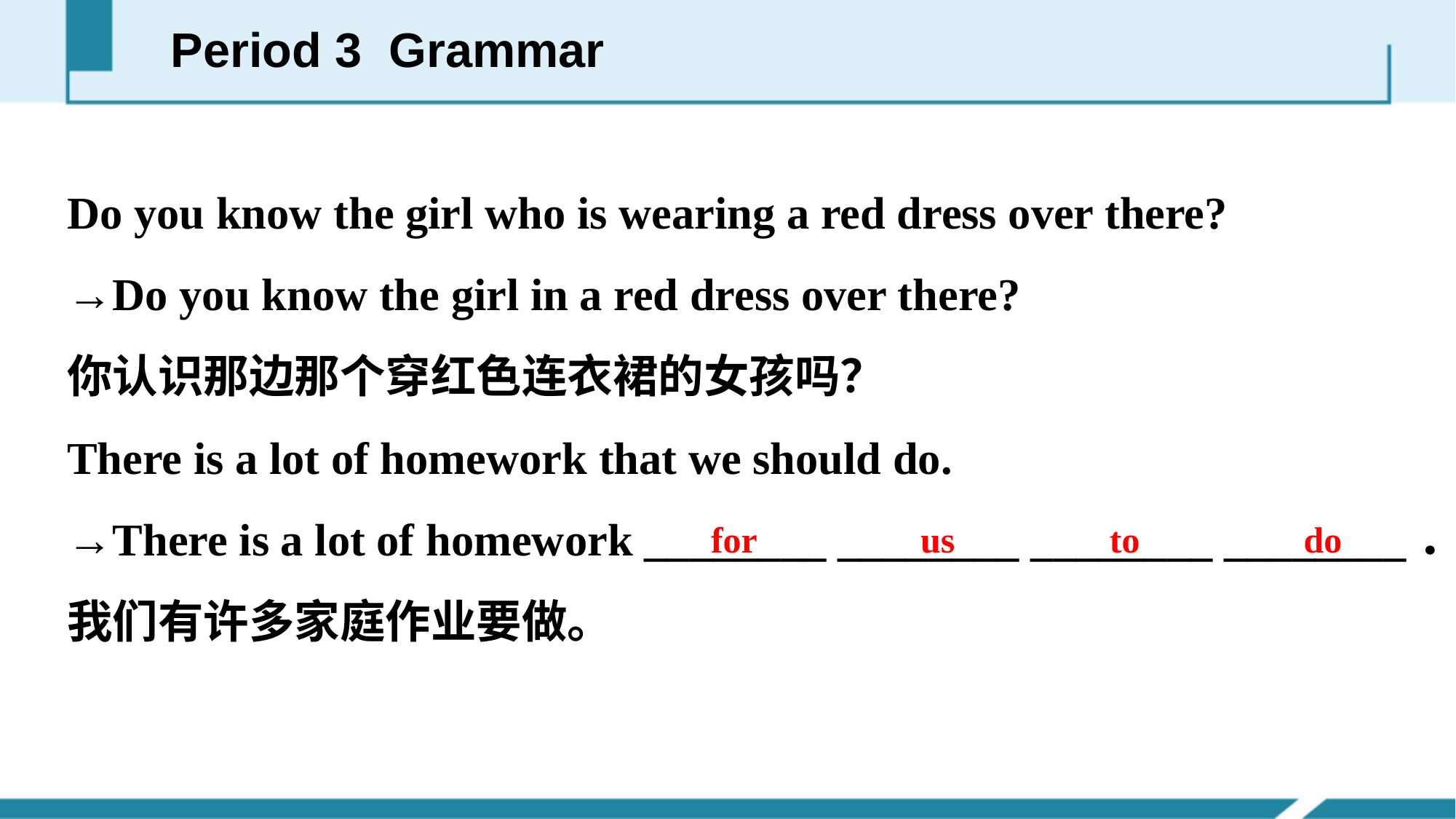

Period 3  Grammar
Do you know the girl who is wearing a red dress over there?
→Do you know the girl in a red dress over there?
你认识那边那个穿红色连衣裙的女孩吗？
There is a lot of homework that we should do.
→There is a lot of homework ________ ________ ________ ________．
我们有许多家庭作业要做。
for                  us                 to                  do